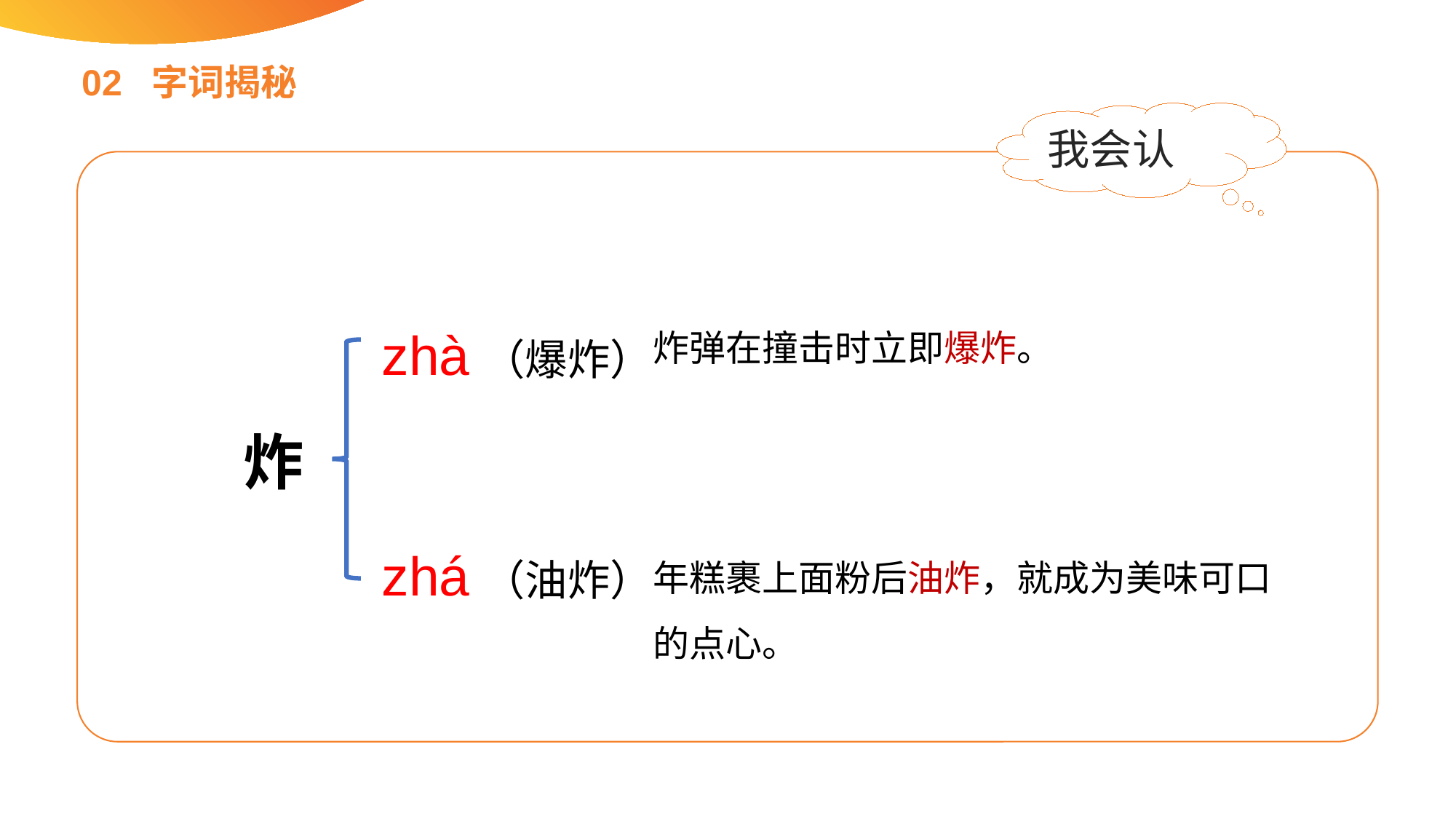

02  字词揭秘
我会认
zhà（爆炸）
炸弹在撞击时立即爆炸。

炸
zhá（油炸）
年糕裹上面粉后油炸，就成为美味可口的点心。